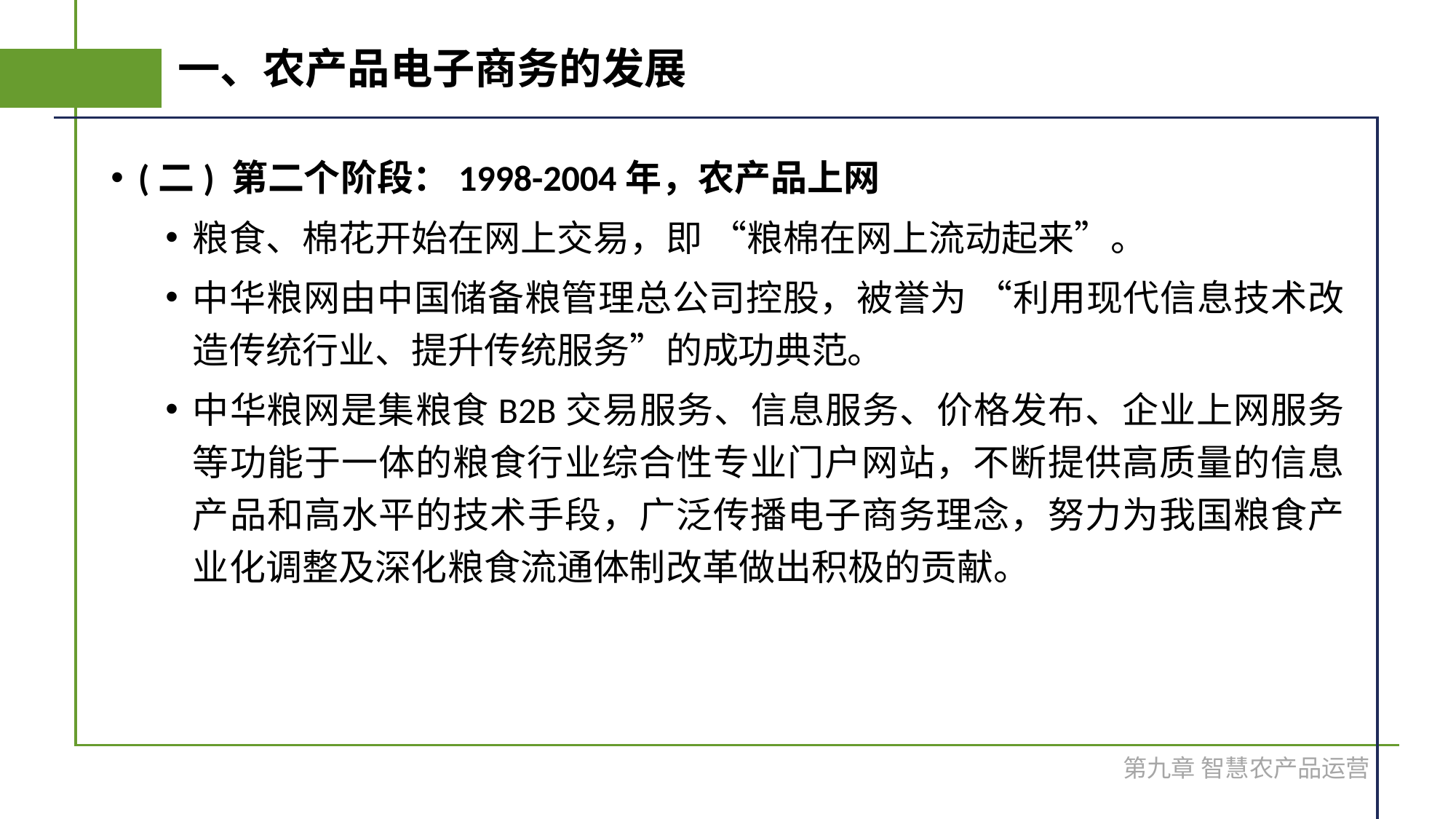

# 一、农产品电子商务的发展
(二) 第二个阶段：1998-2004年，农产品上网
粮食、棉花开始在网上交易，即 “粮棉在网上流动起来”。
中华粮网由中国储备粮管理总公司控股，被誉为 “利用现代信息技术改造传统行业、提升传统服务”的成功典范。
中华粮网是集粮食B2B交易服务、信息服务、价格发布、企业上网服务等功能于一体的粮食行业综合性专业门户网站，不断提供高质量的信息产品和高水平的技术手段，广泛传播电子商务理念，努力为我国粮食产业化调整及深化粮食流通体制改革做出积极的贡献。
第九章 智慧农产品运营